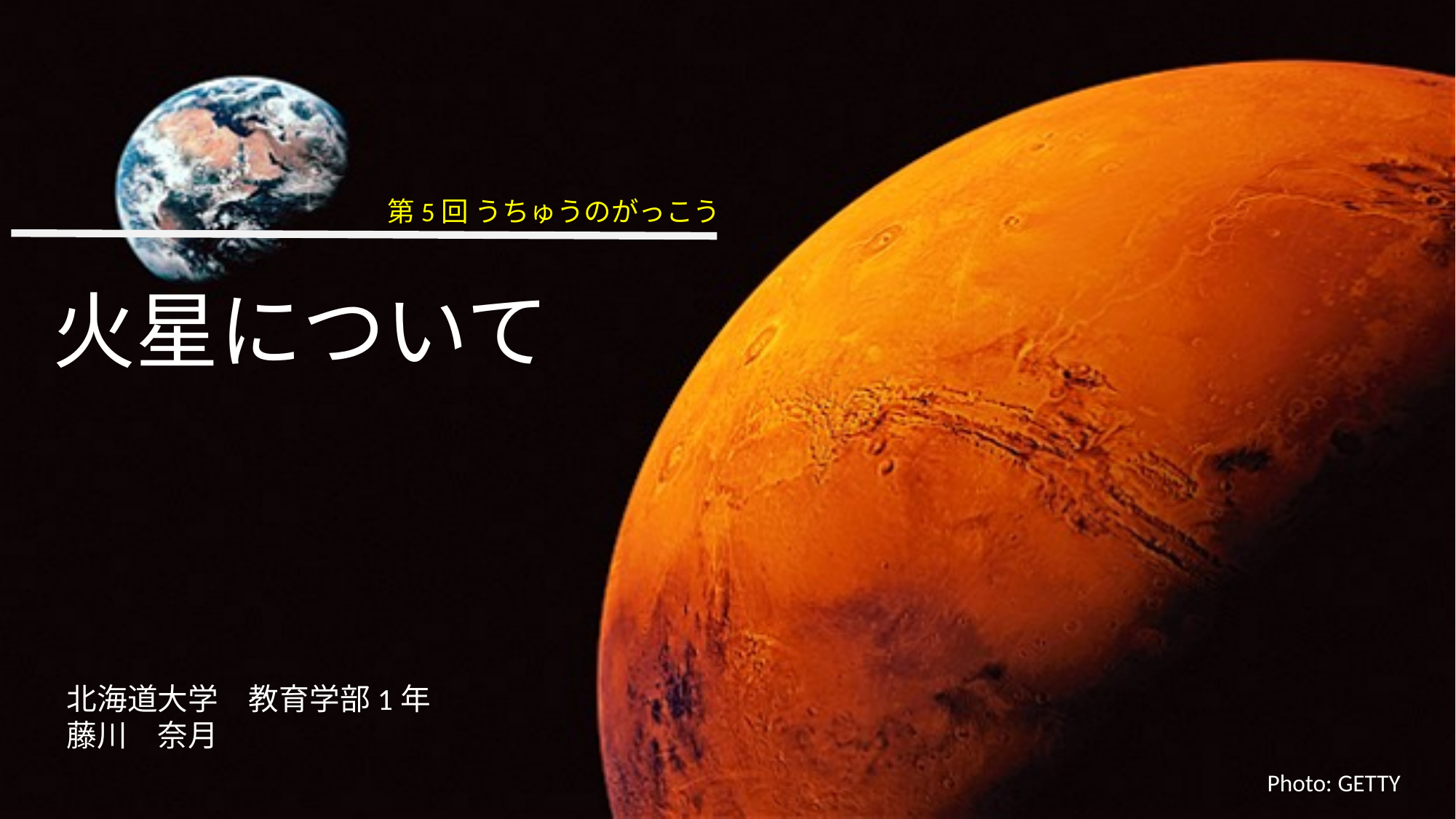

第5回 うちゅうのがっこう
# 火星について
北海道大学　教育学部1年
藤川　奈月
Photo: GETTY